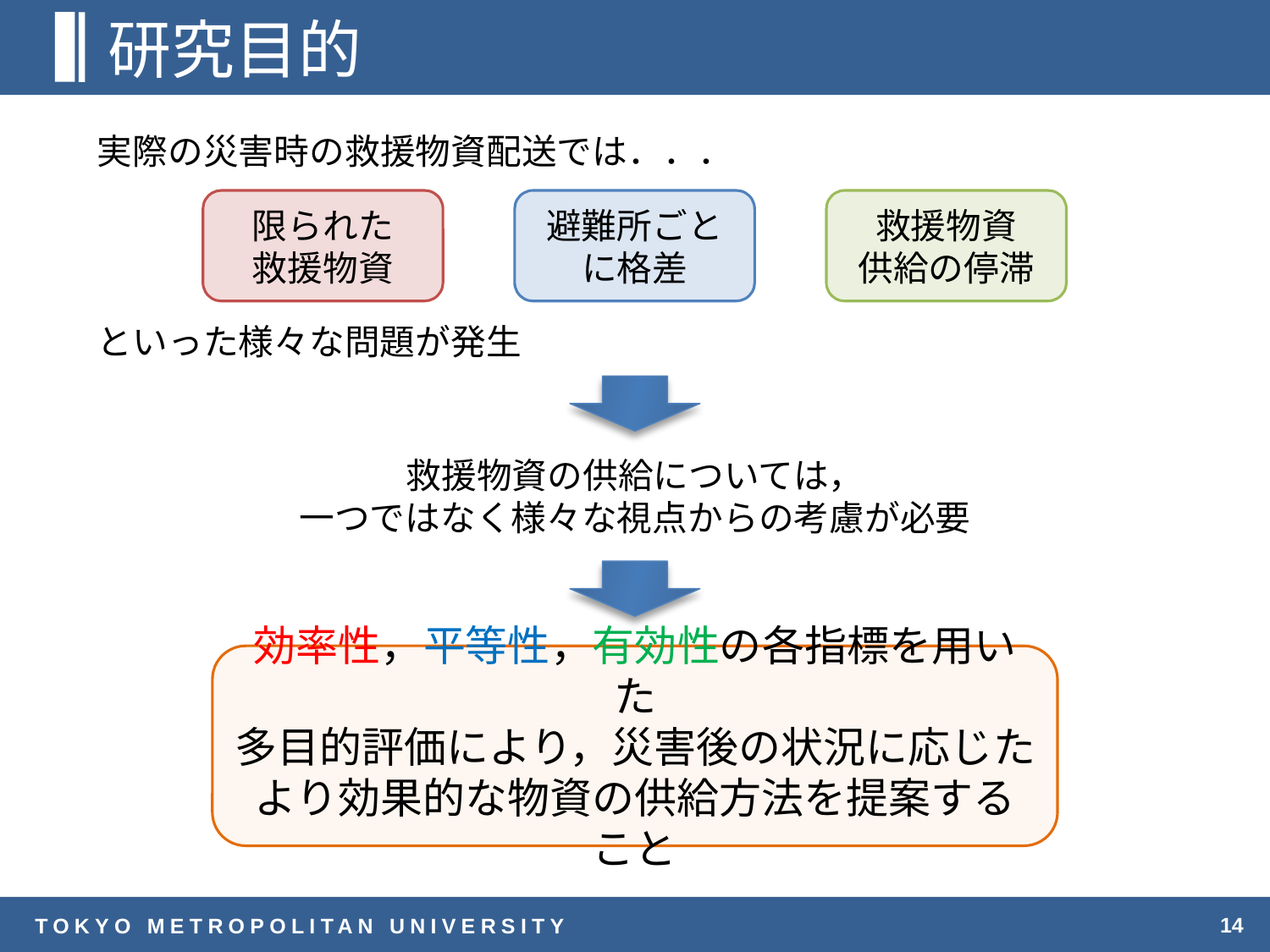

# 研究目的
実際の災害時の救援物資配送では．．．
限られた
救援物資
避難所ごと
に格差
救援物資
供給の停滞
といった様々な問題が発生

救援物資の供給については，
一つではなく様々な視点からの考慮が必要

効率性，平等性，有効性の各指標を用いた
多目的評価により，災害後の状況に応じた
より効果的な物資の供給方法を提案すること